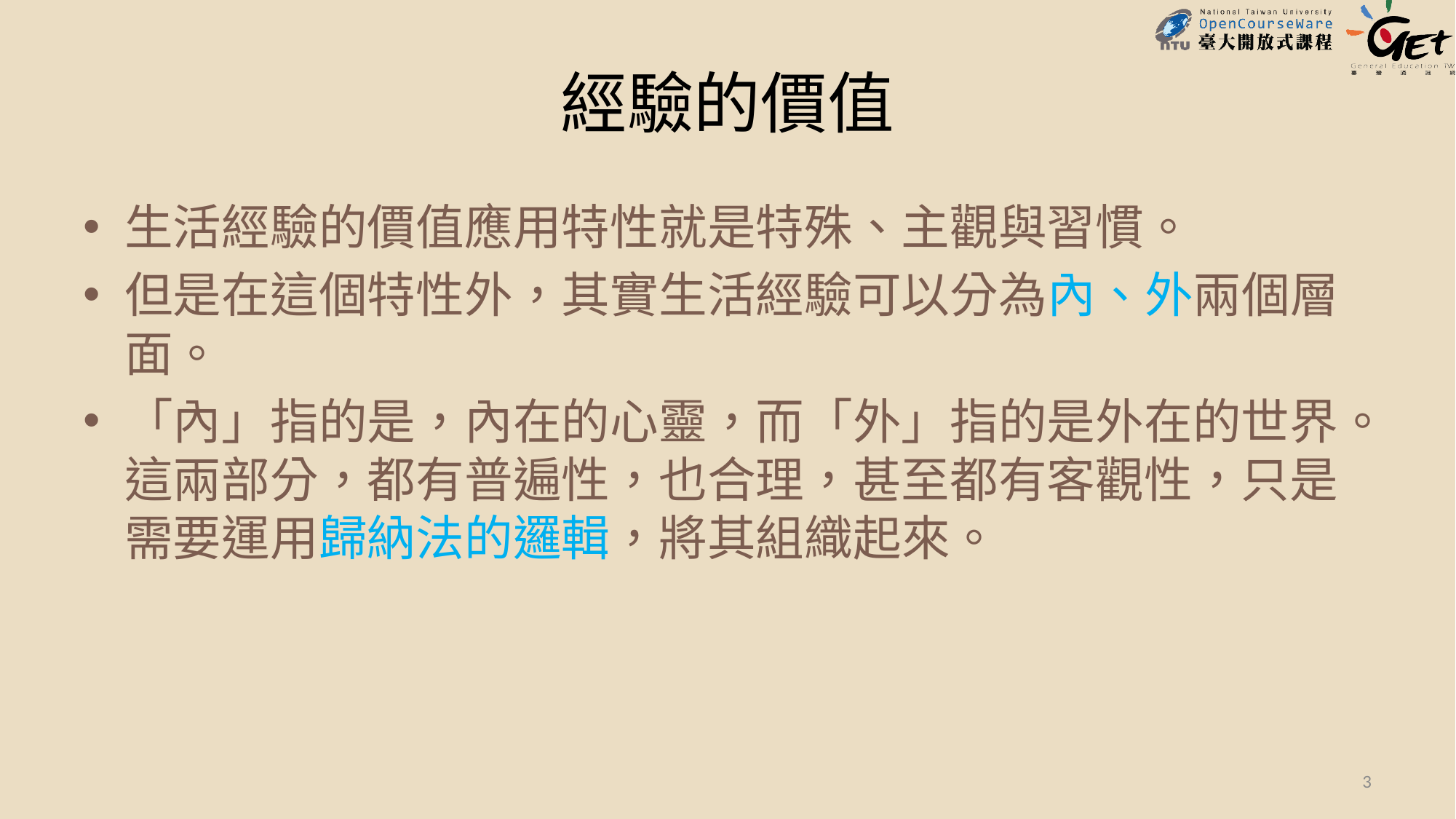

# 經驗的價值
生活經驗的價值應用特性就是特殊、主觀與習慣。
但是在這個特性外，其實生活經驗可以分為內、外兩個層面。
「內」指的是，內在的心靈，而「外」指的是外在的世界。這兩部分，都有普遍性，也合理，甚至都有客觀性，只是需要運用歸納法的邏輯，將其組織起來。

3